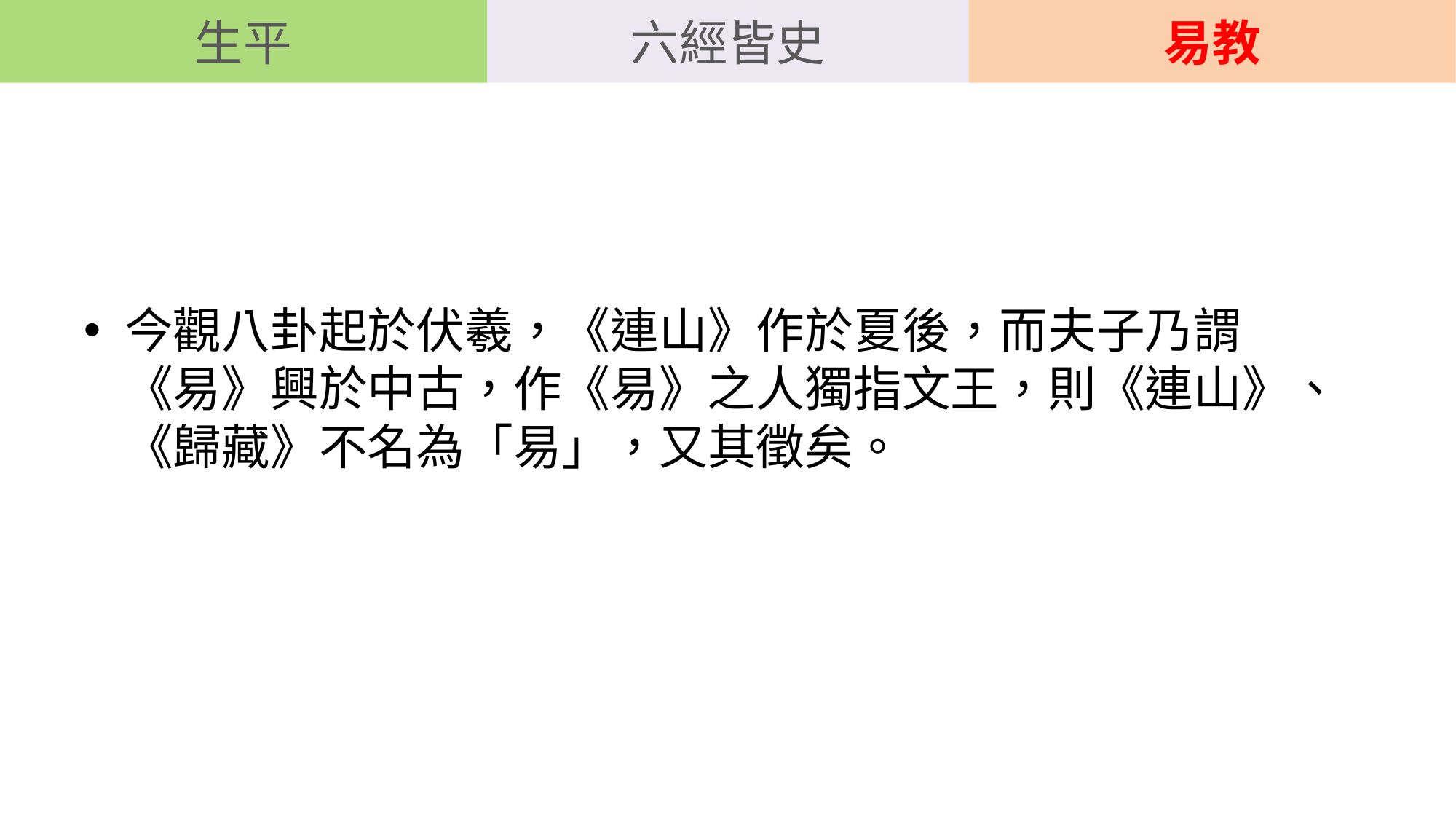

生平
六經皆史
易教
今觀八卦起於伏羲，《連山》作於夏後，而夫子乃謂《易》興於中古，作《易》之人獨指文王，則《連山》、《歸藏》不名為「易」，又其徵矣。